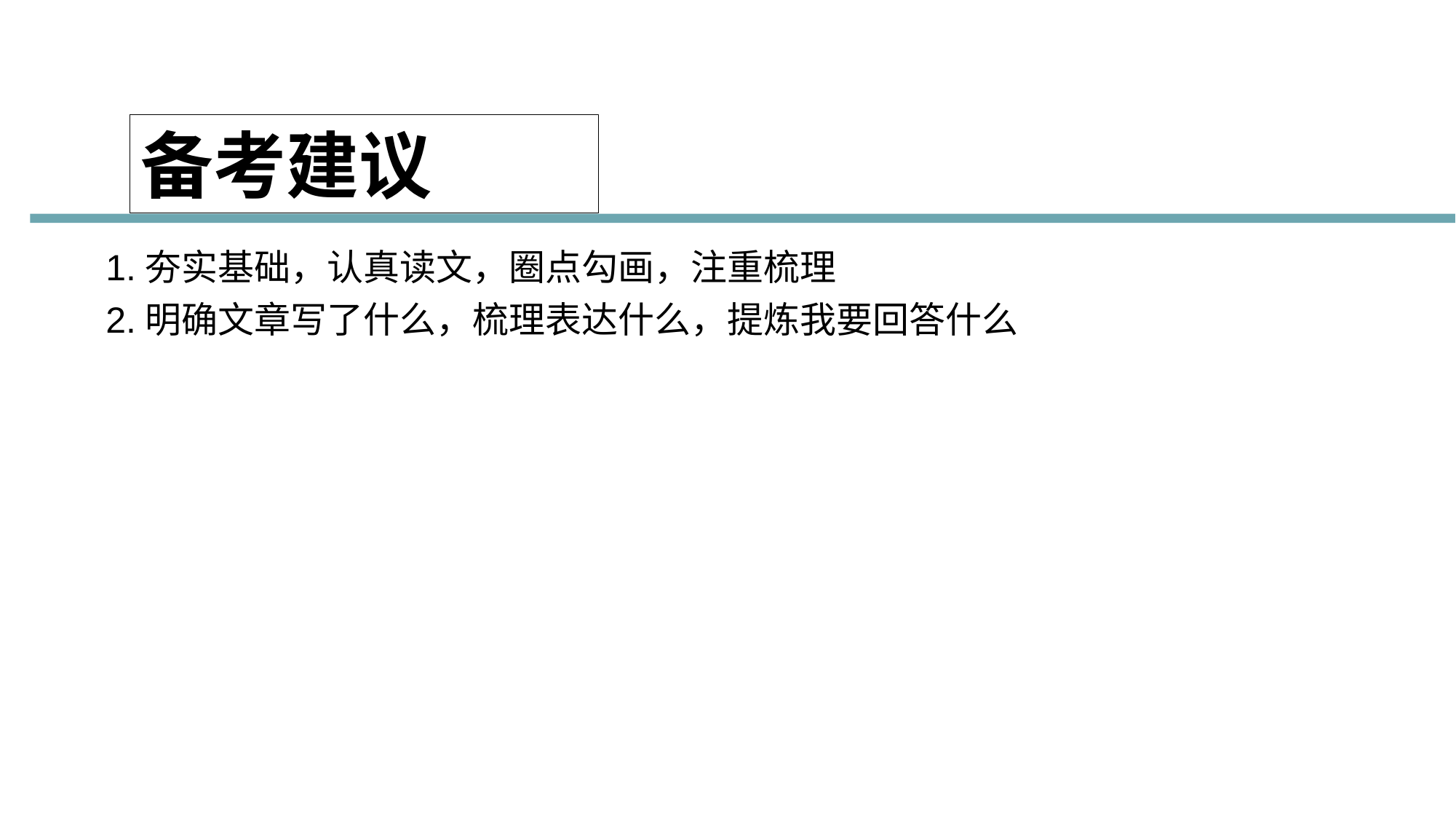

备考建议

1.夯实基础，认真读文，圈点勾画，注重梳理
2.明确文章写了什么，梳理表达什么，提炼我要回答什么